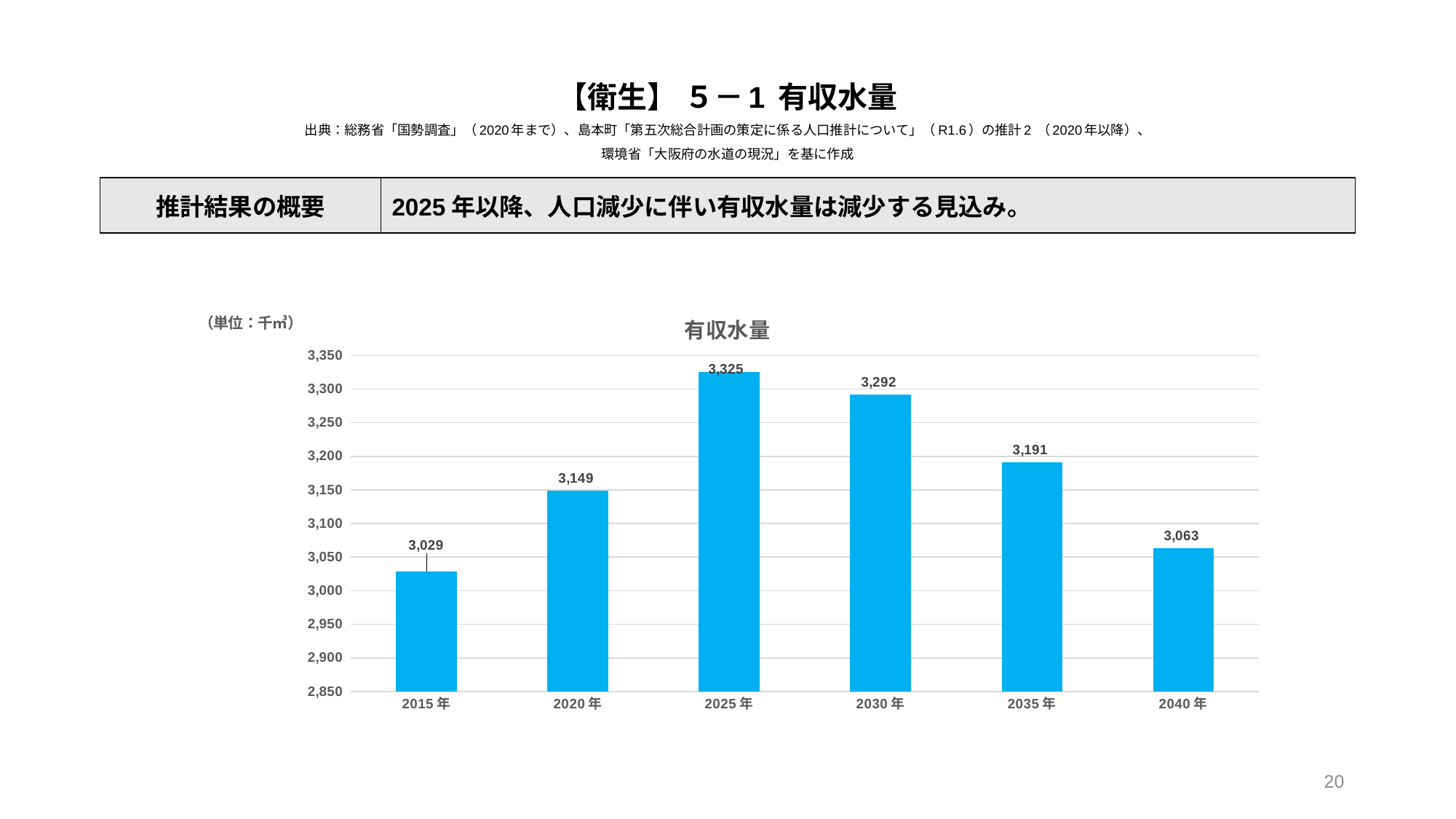

# 【衛生】 ５－1 有収水量 出典：総務省「国勢調査」（2020年まで）、島本町「第五次総合計画の策定に係る人口推計について」（R1.6）の推計2 （2020年以降）、 環境省「大阪府の水道の現況」を基に作成
| 推計結果の概要 | 2025年以降、人口減少に伴い有収水量は減少する見込み。 |
| --- | --- |

### Chart:

| Category | 有収水量 |
|---|---|
| 2015年 | 3029.0 |
| 2020年 | 3149.0 |
| 2025年 | 3324.8344260005997 |
| 2030年 | 3291.5524996767585 |
| 2035年 | 3190.7730185658024 |
| 2040年 | 3062.7857857664035 |
20